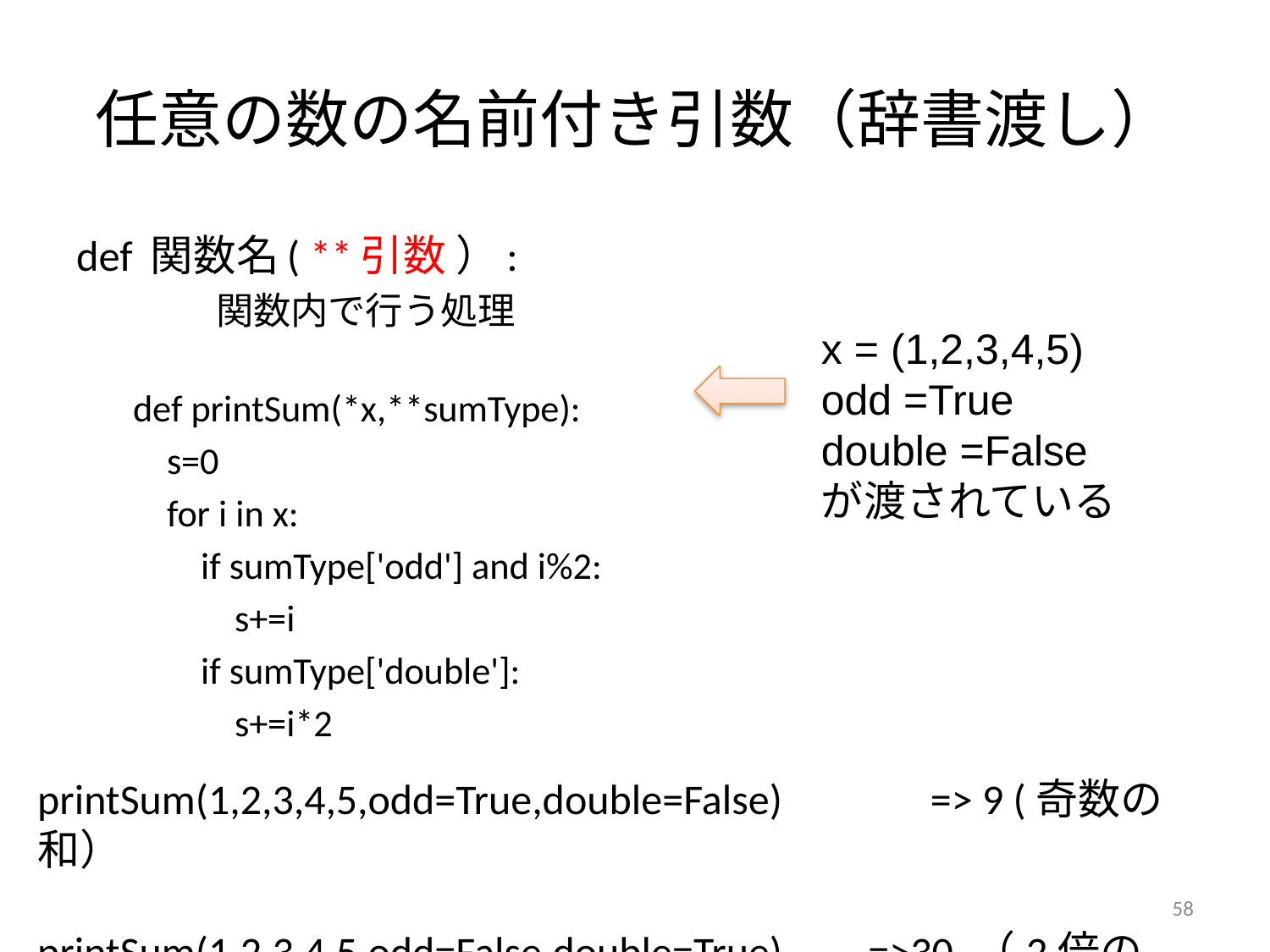

# 任意の数の名前付き引数（辞書渡し）
def 関数名( **引数 ）:
         関数内で行う処理
def printSum(*x,**sumType):
    s=0
    for i in x:
        if sumType['odd'] and i%2:
            s+=i
        if sumType['double']:
            s+=i*2

x = (1,2,3,4,5)
odd =True
double =False
が渡されている

printSum(1,2,3,4,5,odd=True,double=False)　　　=> 9 (奇数の和）

printSum(1,2,3,4,5,odd=False,double=True)         =>30 （2倍の和）
58